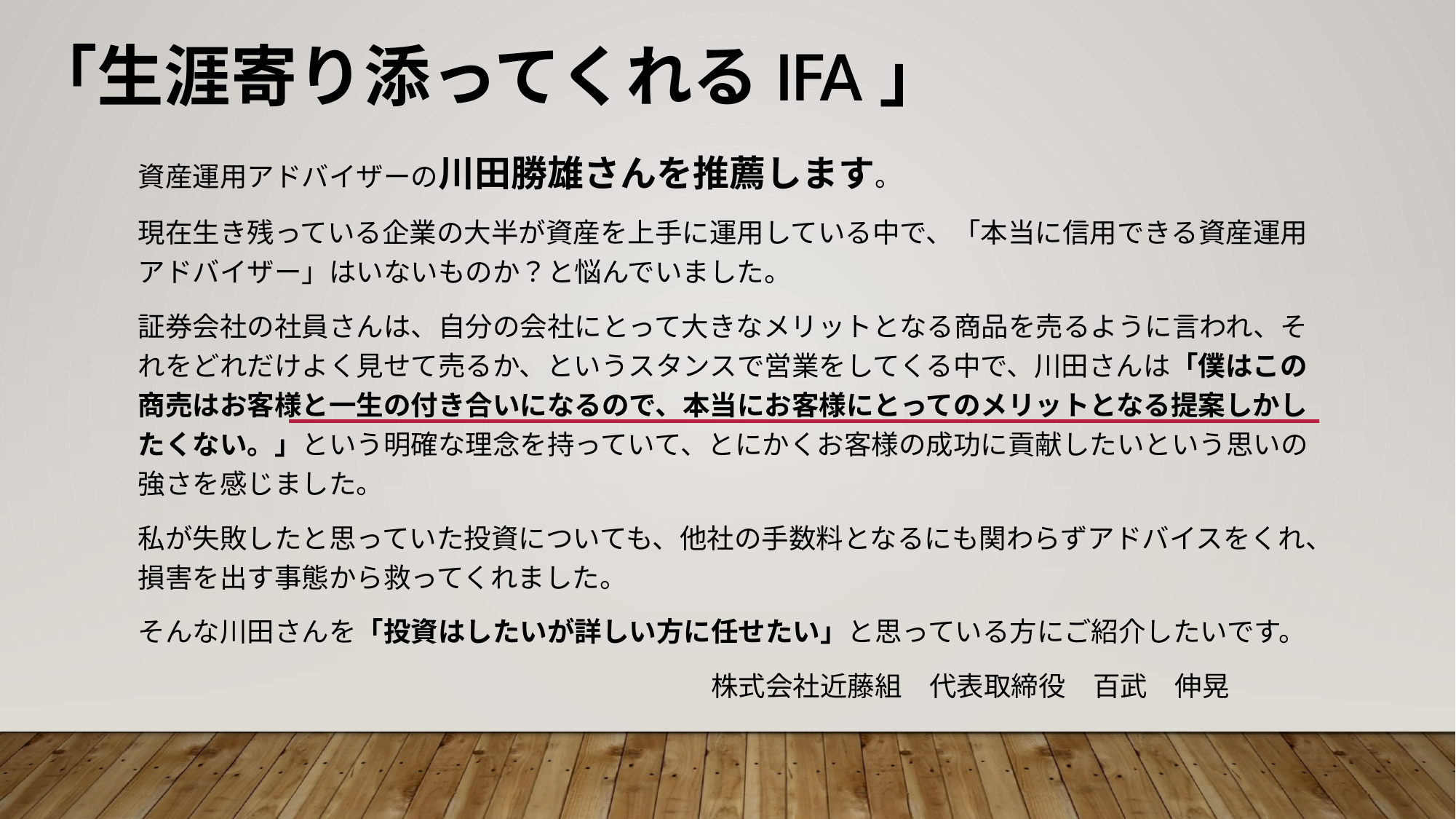

# 「生涯寄り添ってくれるifa」
資産運用アドバイザーの川田勝雄さんを推薦します。
現在生き残っている企業の大半が資産を上手に運用している中で、「本当に信用できる資産運用アドバイザー」はいないものか？と悩んでいました。
証券会社の社員さんは、自分の会社にとって大きなメリットとなる商品を売るように言われ、それをどれだけよく見せて売るか、というスタンスで営業をしてくる中で、川田さんは「僕はこの商売はお客様と一生の付き合いになるので、本当にお客様にとってのメリットとなる提案しかしたくない。」という明確な理念を持っていて、とにかくお客様の成功に貢献したいという思いの強さを感じました。
私が失敗したと思っていた投資についても、他社の手数料となるにも関わらずアドバイスをくれ、損害を出す事態から救ってくれました。
そんな川田さんを「投資はしたいが詳しい方に任せたい」と思っている方にご紹介したいです。
　　　　　　　　　　　　　　　　　　　　　株式会社近藤組　代表取締役　百武　伸晃